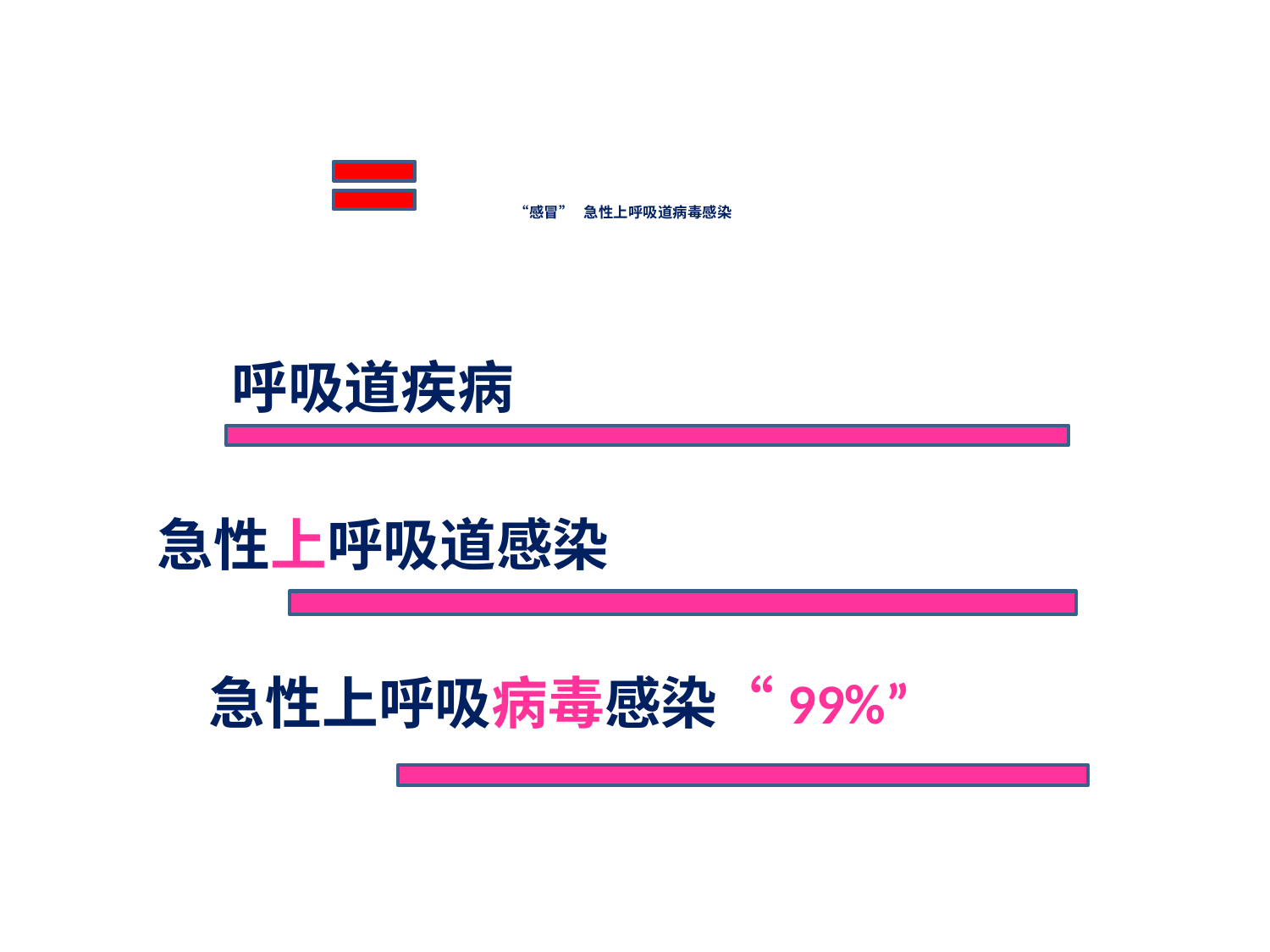

# “感冒”   急性上呼吸道病毒感染

               呼吸道疾病

         急性上呼吸道感染

             急性上呼吸病毒感染“99%”